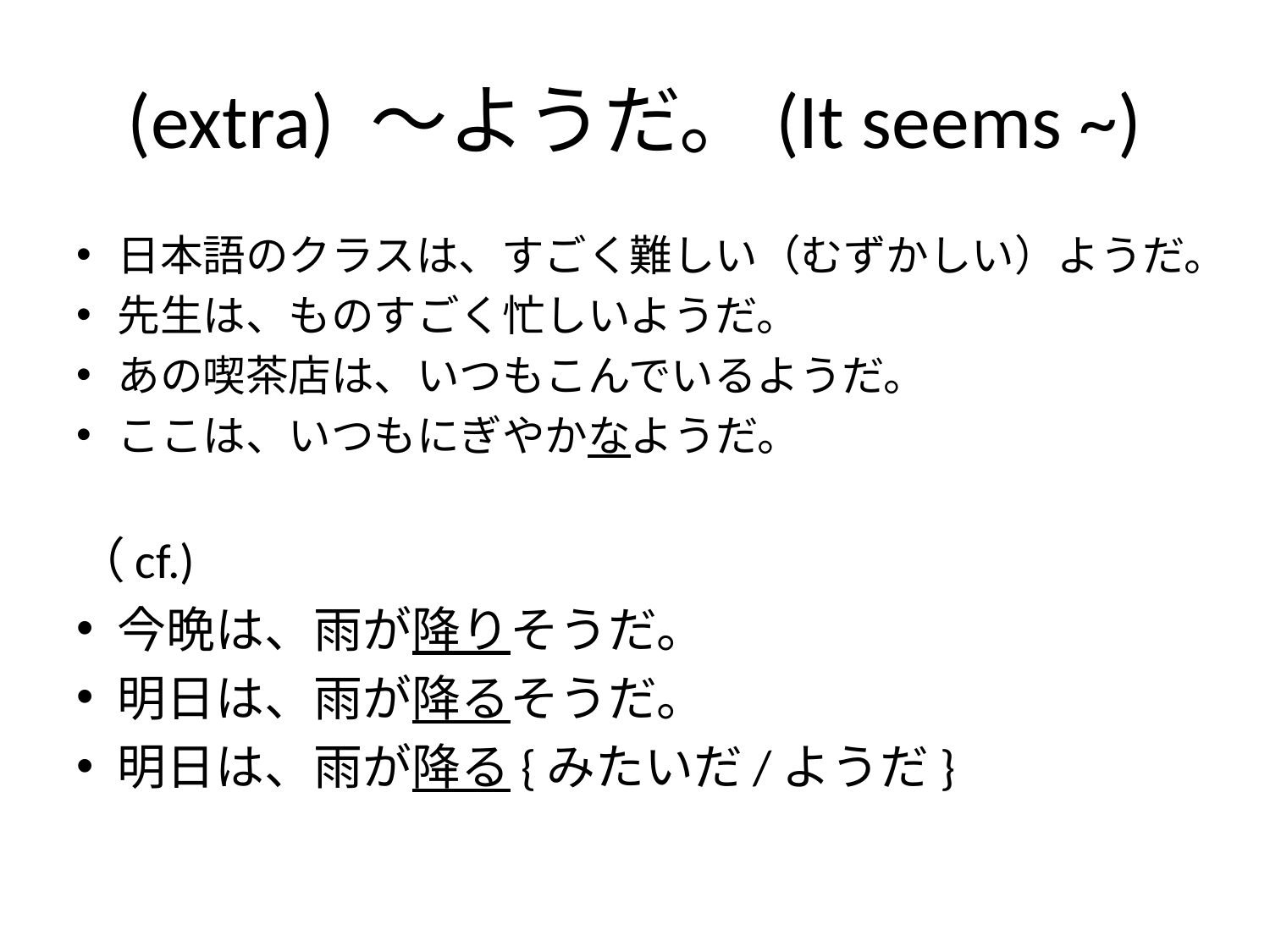

# (extra) 〜ようだ。(It seems ~)
日本語のクラスは、すごく難しい（むずかしい）ようだ。
先生は、ものすごく忙しいようだ。
あの喫茶店は、いつもこんでいるようだ。
ここは、いつもにぎやかなようだ。

（cf.)
今晩は、雨が降りそうだ。
明日は、雨が降るそうだ。
明日は、雨が降る{みたいだ/ようだ}